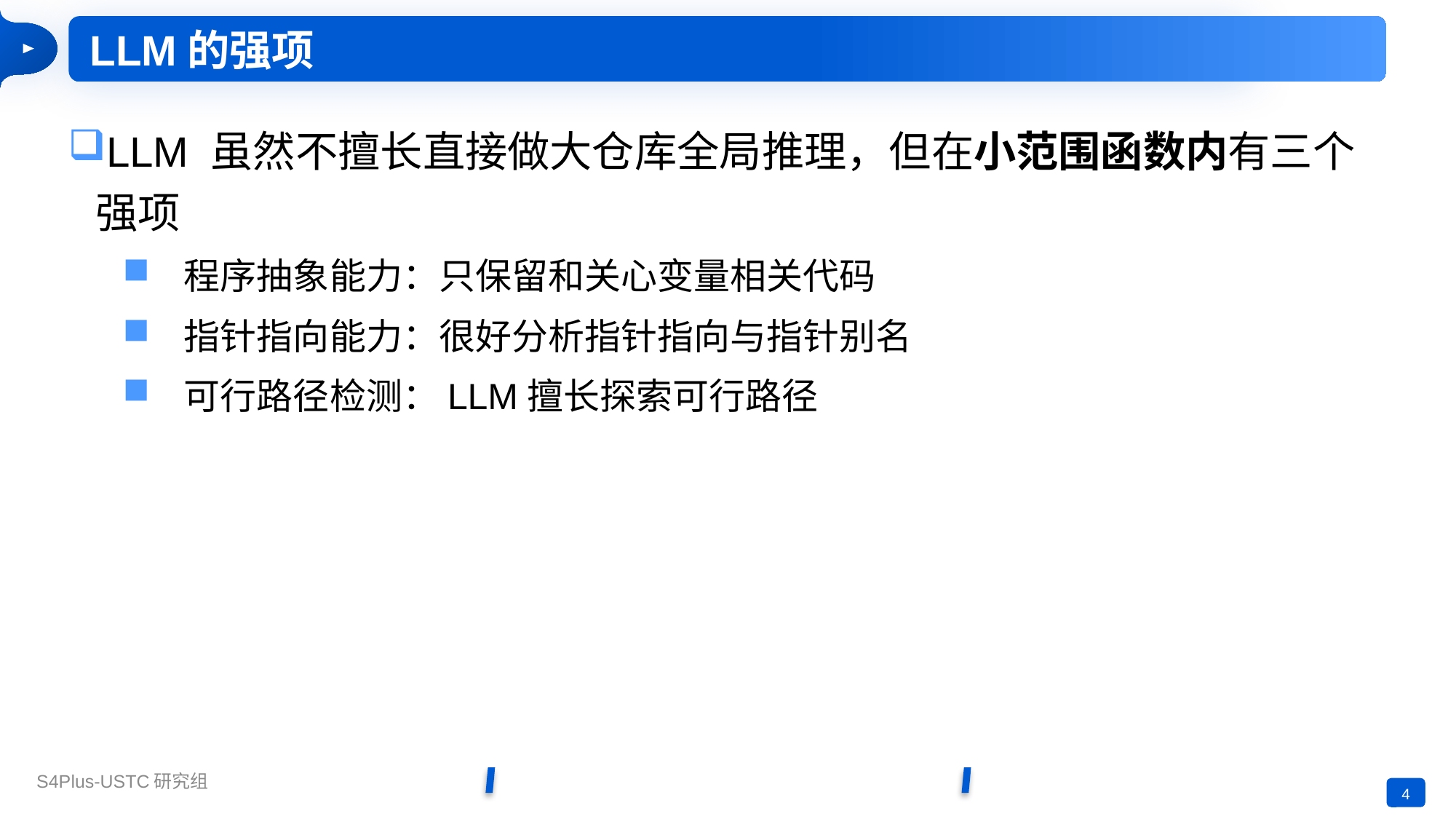

LLM的强项
LLM 虽然不擅长直接做大仓库全局推理，但在小范围函数内有三个强项
程序抽象能力：只保留和关心变量相关代码
指针指向能力：很好分析指针指向与指针别名
可行路径检测：LLM擅长探索可行路径

4